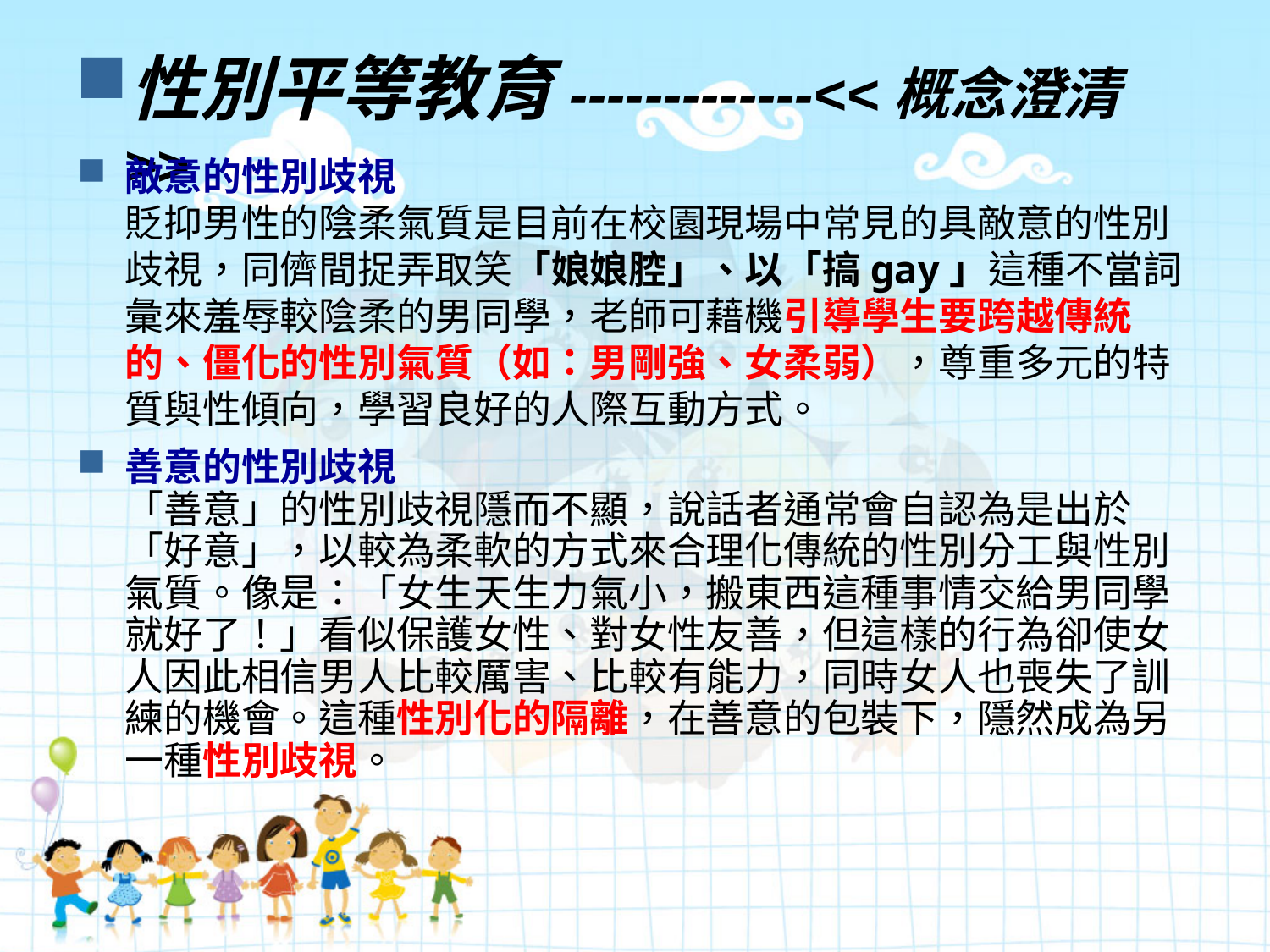

性別平等教育-------------<<概念澄清>>
敵意的性別歧視
貶抑男性的陰柔氣質是目前在校園現場中常見的具敵意的性別歧視，同儕間捉弄取笑「娘娘腔」、以「搞gay」這種不當詞彙來羞辱較陰柔的男同學，老師可藉機引導學生要跨越傳統的、僵化的性別氣質（如：男剛強、女柔弱），尊重多元的特質與性傾向，學習良好的人際互動方式。
善意的性別歧視
「善意」的性別歧視隱而不顯，說話者通常會自認為是出於「好意」，以較為柔軟的方式來合理化傳統的性別分工與性別氣質。像是：「女生天生力氣小，搬東西這種事情交給男同學就好了！」看似保護女性、對女性友善，但這樣的行為卻使女人因此相信男人比較厲害、比較有能力，同時女人也喪失了訓練的機會。這種性別化的隔離，在善意的包裝下，隱然成為另一種性別歧視。